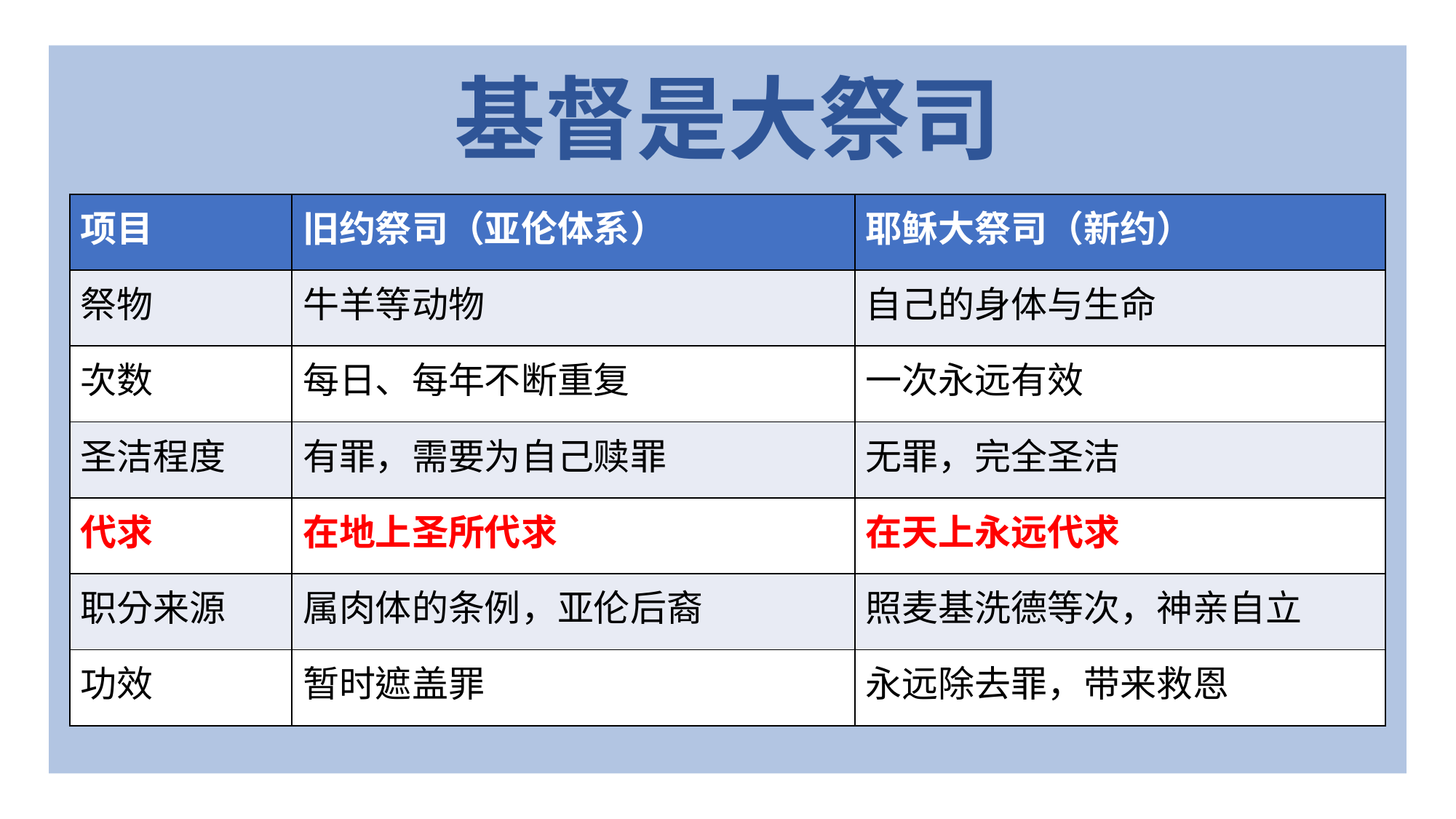

基督是大祭司
| 项目 | 旧约祭司（亚伦体系） | 耶稣大祭司（新约） |
| --- | --- | --- |
| 祭物 | 牛羊等动物 | 自己的身体与生命 |
| 次数 | 每日、每年不断重复 | 一次永远有效 |
| 圣洁程度 | 有罪，需要为自己赎罪 | 无罪，完全圣洁 |
| 代求 | 在地上圣所代求 | 在天上永远代求 |
| 职分来源 | 属肉体的条例，亚伦后裔 | 照麦基洗德等次，神亲自立 |
| 功效 | 暂时遮盖罪 | 永远除去罪，带来救恩 |